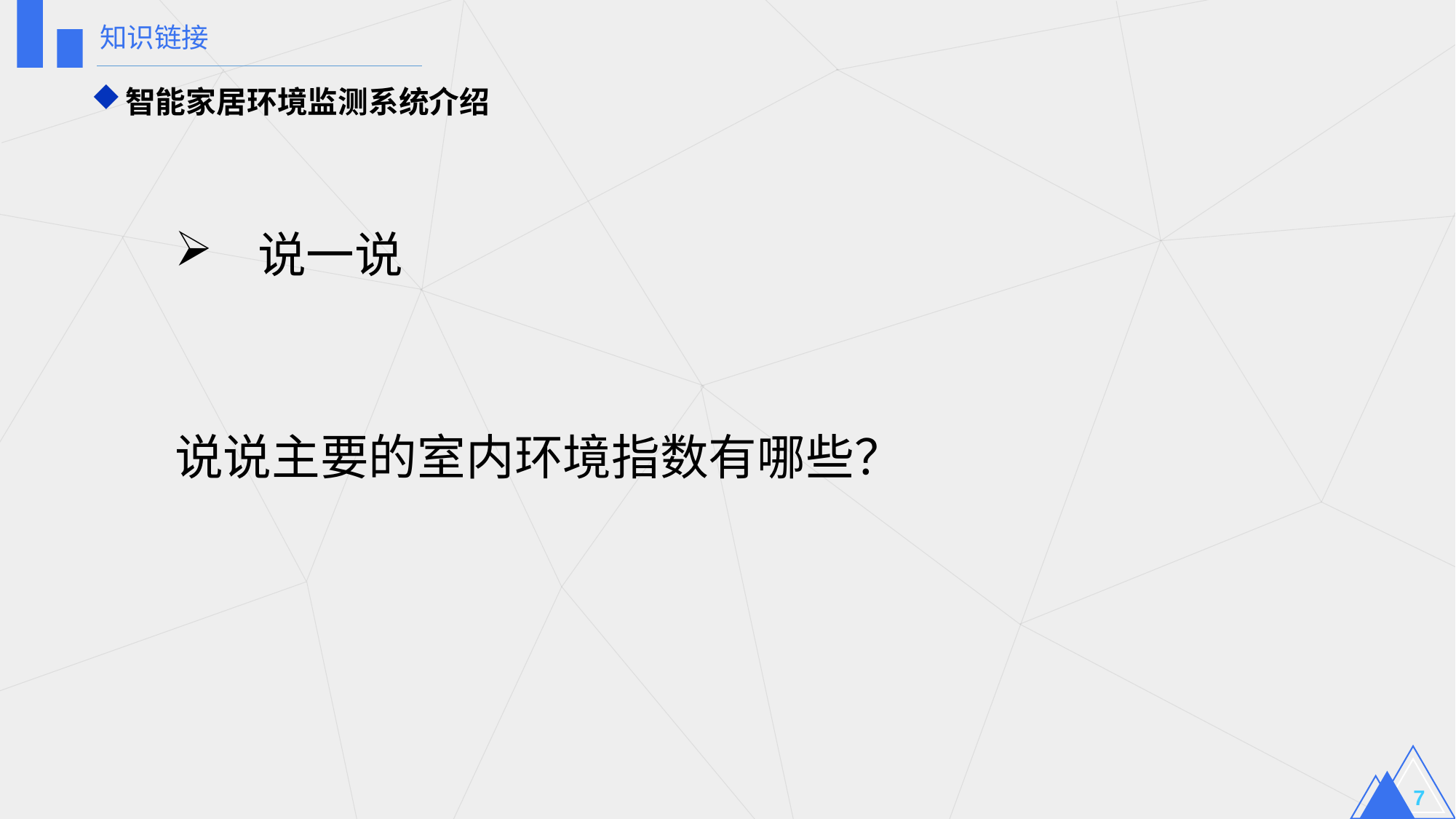

知识链接
智能家居环境监测系统介绍

   说一说

说说主要的室内环境指数有哪些？

7